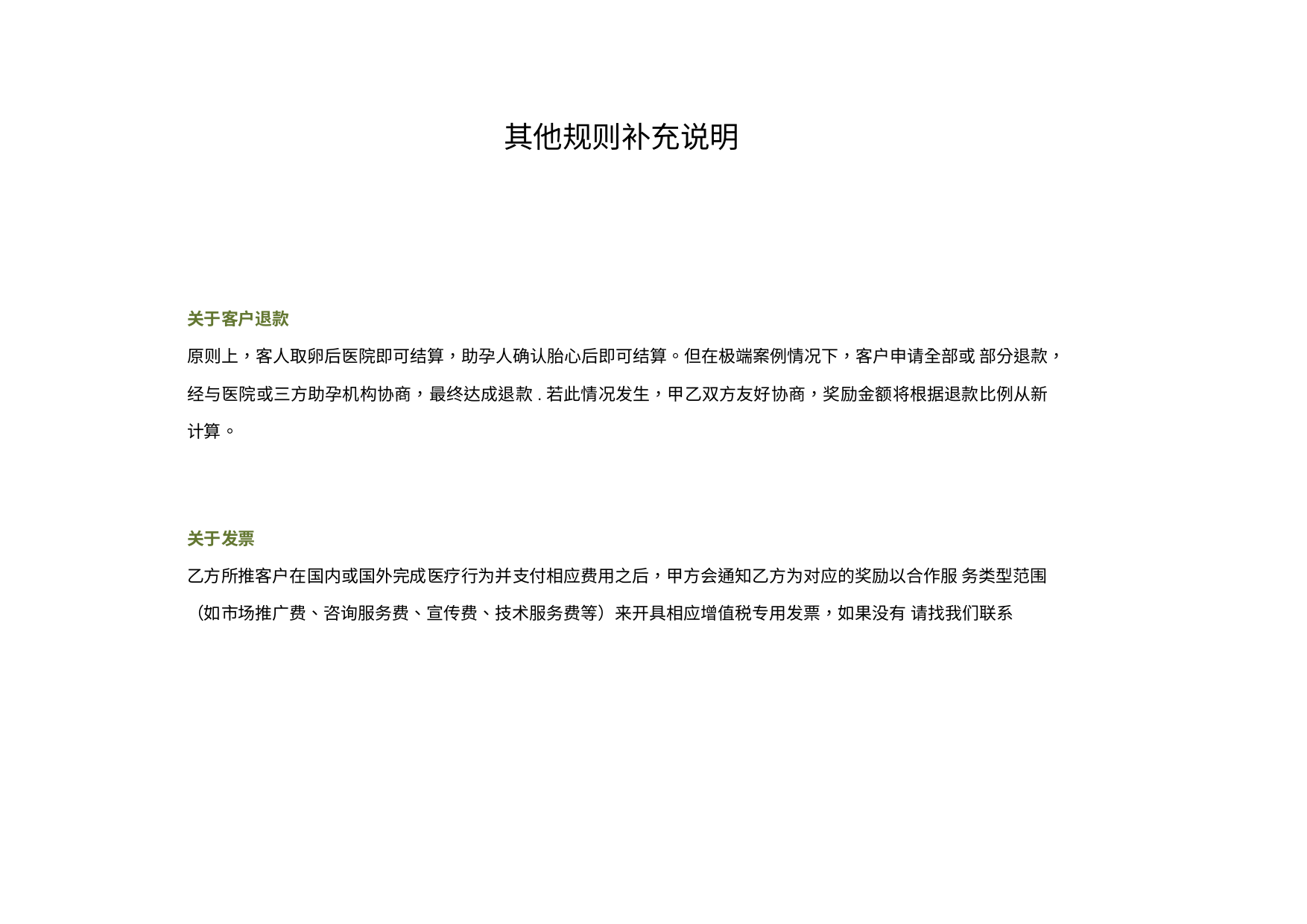

其他规则补充说明
关于客户退款
原则上，客人取卵后医院即可结算，助孕人确认胎心后即可结算。但在极端案例情况下，客户申请全部或 部分退款，经与医院或三方助孕机构协商，最终达成退款.若此情况发生，甲乙双方友好协商，奖励金额将根据退款比例从新计算。
关于发票
乙方所推客户在国内或国外完成医疗行为并支付相应费用之后，甲方会通知乙方为对应的奖励以合作服 务类型范围（如市场推广费、咨询服务费、宣传费、技术服务费等）来开具相应增值税专用发票，如果没有 请找我们联系